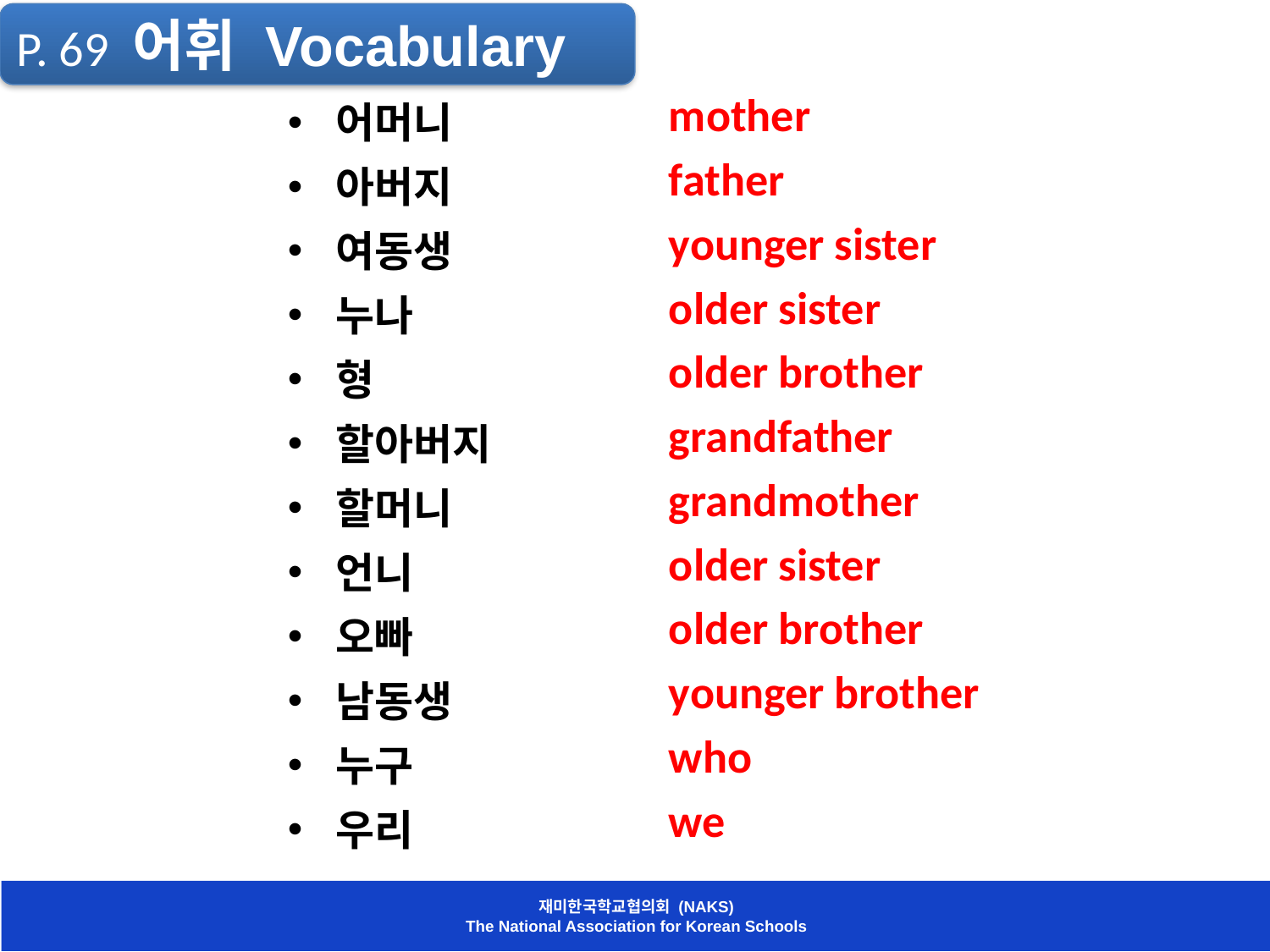

P. 69 어휘 Vocabulary
mother
father
younger sister
older sister
older brother
grandfather
grandmother
older sister
older brother
younger brother
who
we
어머니
아버지
여동생
누나
형
할아버지
할머니
언니
오빠
남동생
누구
우리

재미한국학교협의회 (NAKS)
The National Association for Korean Schools